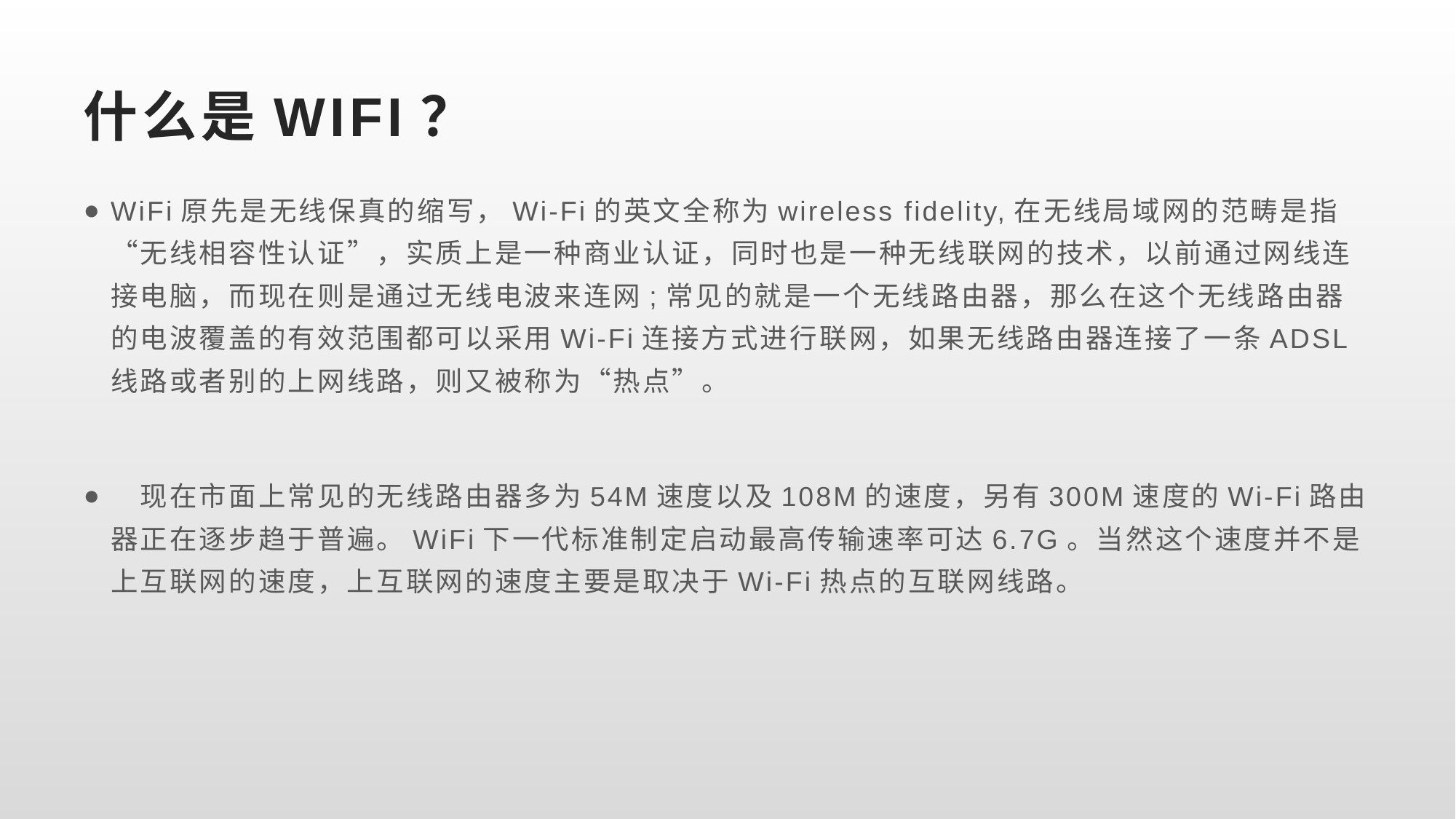

# 什么是WIFI？
WiFi原先是无线保真的缩写，Wi-Fi的英文全称为wireless fidelity,在无线局域网的范畴是指“无线相容性认证”，实质上是一种商业认证，同时也是一种无线联网的技术，以前通过网线连接电脑，而现在则是通过无线电波来连网;常见的就是一个无线路由器，那么在这个无线路由器的电波覆盖的有效范围都可以采用Wi-Fi连接方式进行联网，如果无线路由器连接了一条ADSL线路或者别的上网线路，则又被称为“热点”。

　现在市面上常见的无线路由器多为54M速度以及108M的速度，另有300M速度的Wi-Fi路由器正在逐步趋于普遍。WiFi下一代标准制定启动最高传输速率可达6.7G。当然这个速度并不是上互联网的速度，上互联网的速度主要是取决于Wi-Fi热点的互联网线路。